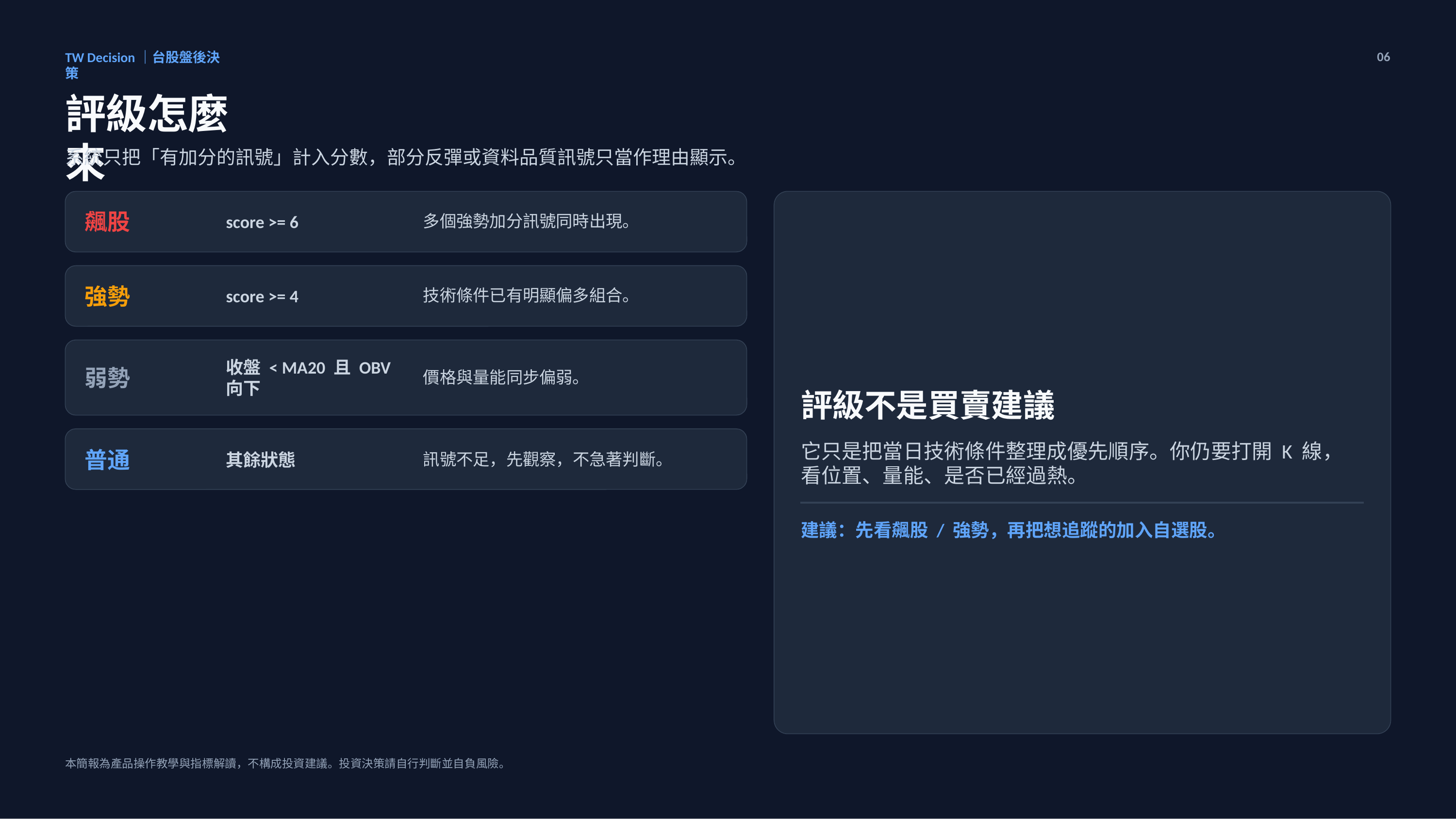

TW Decision｜台股盤後決策
06
評級怎麼來
系統只把「有加分的訊號」計入分數，部分反彈或資料品質訊號只當作理由顯示。

飆股
score >= 6
多個強勢加分訊號同時出現。

強勢
score >= 4
技術條件已有明顯偏多組合。

收盤 < MA20 且 OBV 向下
弱勢
價格與量能同步偏弱。
評級不是買賣建議

它只是把當日技術條件整理成優先順序。你仍要打開 K 線，看位置、量能、是否已經過熱。
普通
其餘狀態
訊號不足，先觀察，不急著判斷。

建議：先看飆股 / 強勢，再把想追蹤的加入自選股。
本簡報為產品操作教學與指標解讀，不構成投資建議。投資決策請自行判斷並自負風險。